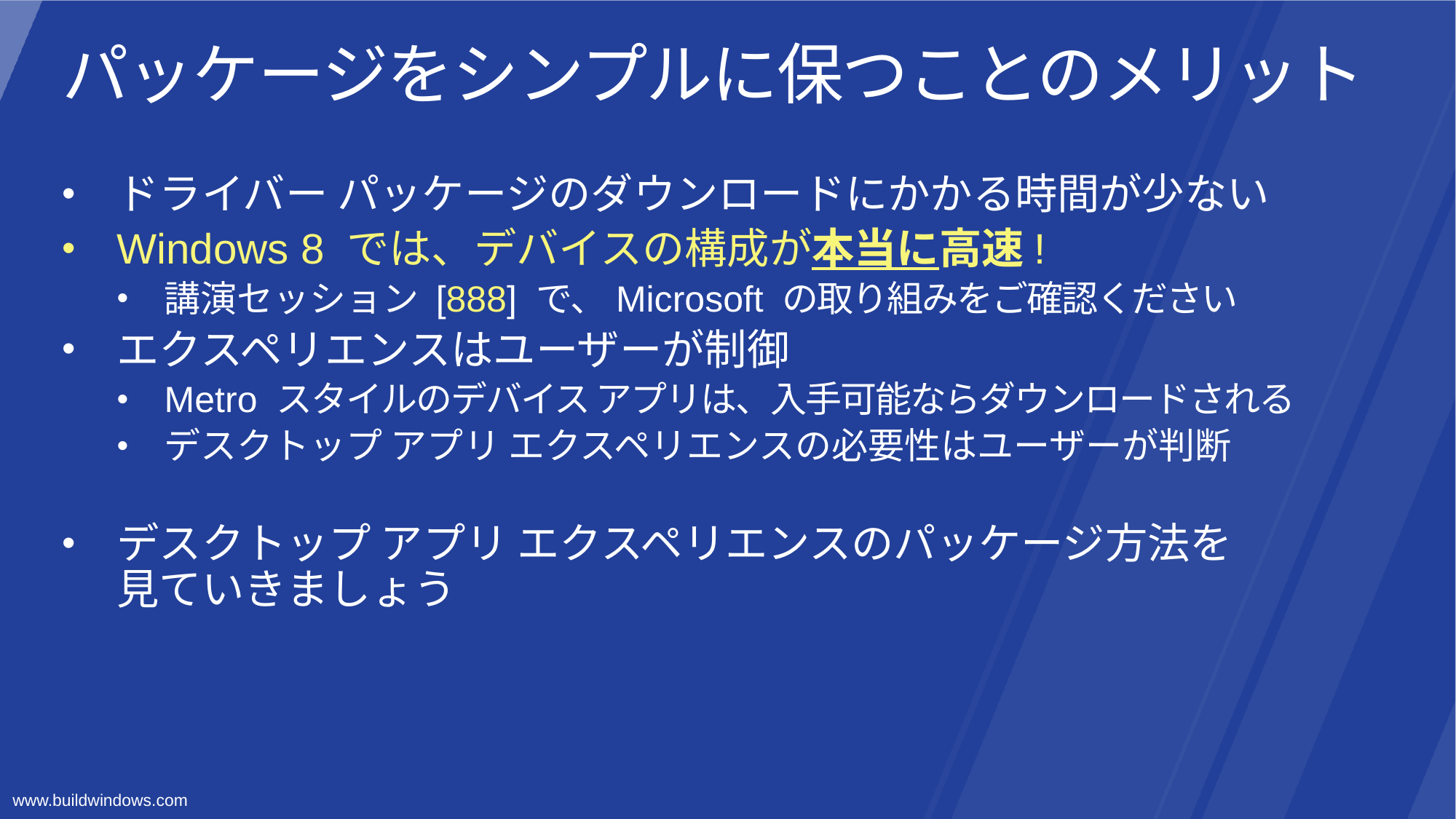

# パッケージをシンプルに保つことのメリット
ドライバー パッケージのダウンロードにかかる時間が少ない
Windows 8 では、デバイスの構成が本当に高速!
講演セッション [888] で、Microsoft の取り組みをご確認ください
エクスペリエンスはユーザーが制御
Metro スタイルのデバイス アプリは、入手可能ならダウンロードされる
デスクトップ アプリ エクスペリエンスの必要性はユーザーが判断

デスクトップ アプリ エクスペリエンスのパッケージ方法を
見ていきましょう